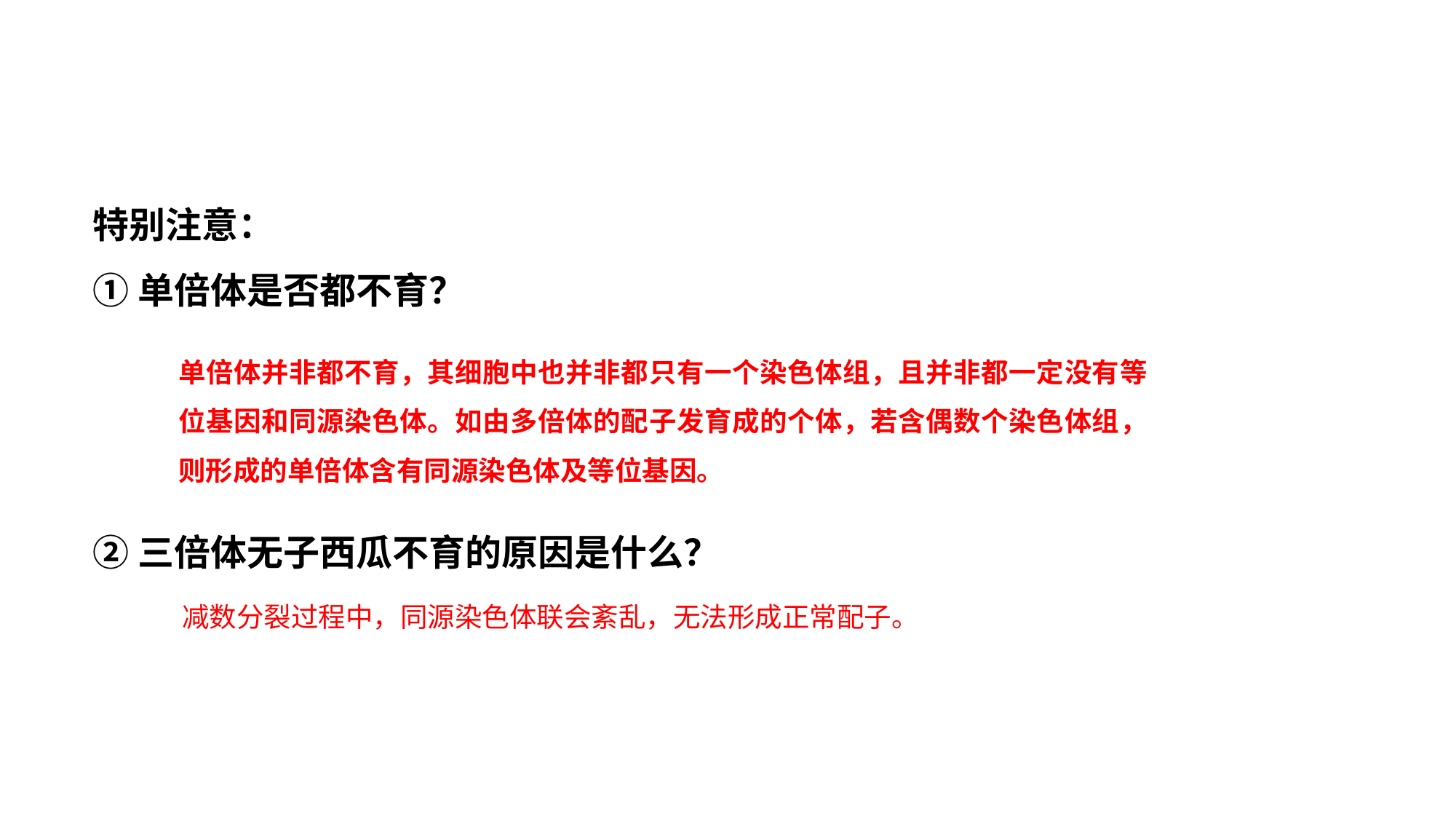

特别注意：
①单倍体是否都不育？

②三倍体无子西瓜不育的原因是什么？
单倍体并非都不育，其细胞中也并非都只有一个染色体组，且并非都一定没有等位基因和同源染色体。如由多倍体的配子发育成的个体，若含偶数个染色体组，则形成的单倍体含有同源染色体及等位基因。
减数分裂过程中，同源染色体联会紊乱，无法形成正常配子。